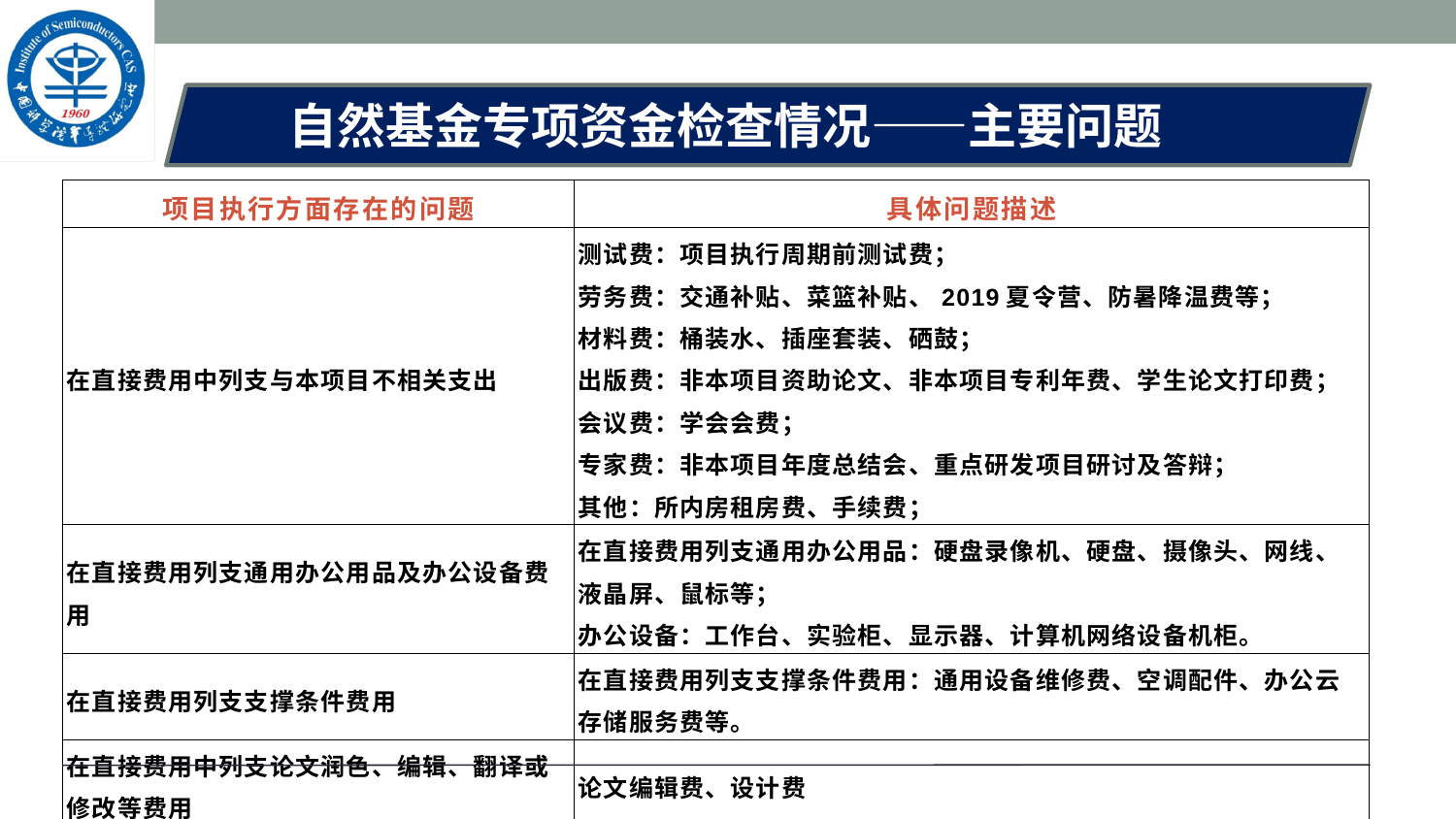

自然基金专项资金检查情况——主要问题
| 项目执行方面存在的问题 | 具体问题描述 |
| --- | --- |
| 在直接费用中列支与本项目不相关支出 | 测试费：项目执行周期前测试费； 劳务费：交通补贴、菜篮补贴、2019夏令营、防暑降温费等； 材料费：桶装水、插座套装、硒鼓； 出版费：非本项目资助论文、非本项目专利年费、学生论文打印费； 会议费：学会会费； 专家费：非本项目年度总结会、重点研发项目研讨及答辩； 其他：所内房租房费、手续费； |
| 在直接费用列支通用办公用品及办公设备费用 | 在直接费用列支通用办公用品：硬盘录像机、硬盘、摄像头、网线、液晶屏、鼠标等； 办公设备：工作台、实验柜、显示器、计算机网络设备机柜。 |
| 在直接费用列支支撑条件费用 | 在直接费用列支支撑条件费用：通用设备维修费、空调配件、办公云存储服务费等。 |
| 在直接费用中列支论文润色、编辑、翻译或修改等费用 | 论文编辑费、设计费 |
| 结余资金使用不规范 | 在直接费用列支通用办公用品及办公设备费用 |